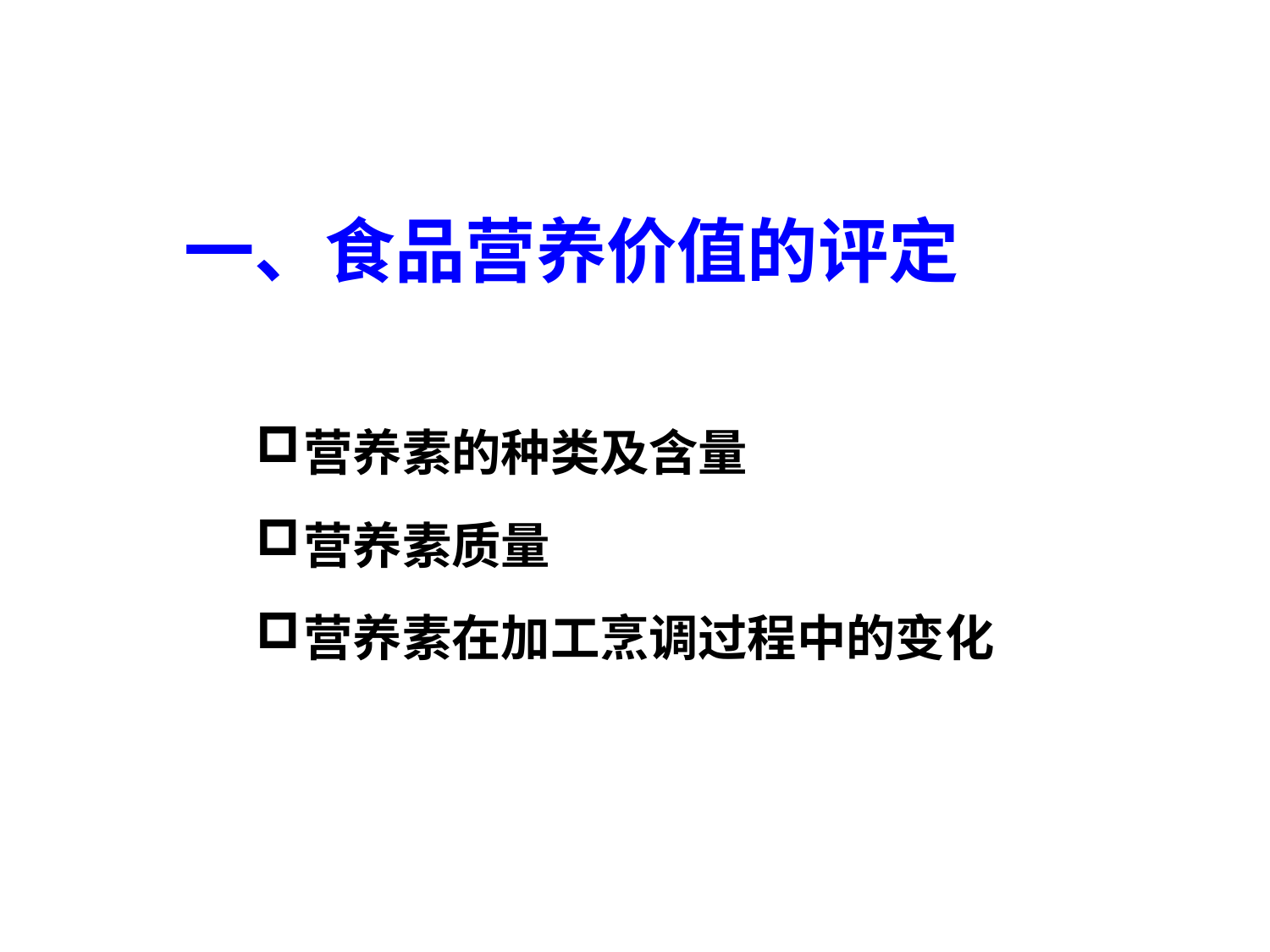

# 一、食品营养价值的评定
营养素的种类及含量
营养素质量
营养素在加工烹调过程中的变化